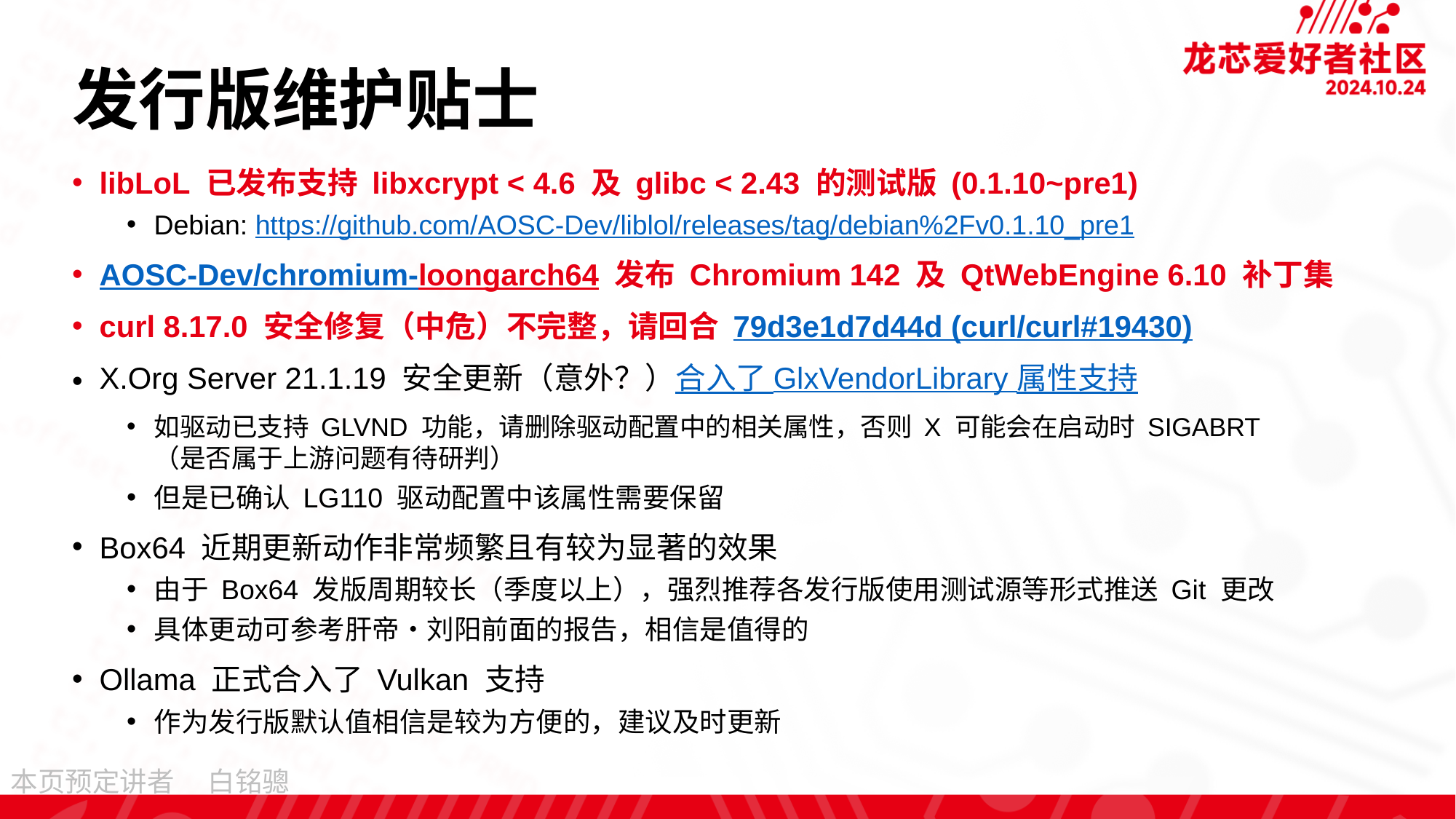

# 发行版维护贴士
libLoL 已发布支持 libxcrypt < 4.6 及 glibc < 2.43 的测试版 (0.1.10~pre1)
Debian: https://github.com/AOSC-Dev/liblol/releases/tag/debian%2Fv0.1.10_pre1
AOSC-Dev/chromium-loongarch64 发布 Chromium 142 及 QtWebEngine 6.10 补丁集
curl 8.17.0 安全修复（中危）不完整，请回合 79d3e1d7d44d (curl/curl#19430)
X.Org Server 21.1.19 安全更新（意外？）合入了 GlxVendorLibrary 属性支持
如驱动已支持 GLVND 功能，请删除驱动配置中的相关属性，否则 X 可能会在启动时 SIGABRT
（是否属于上游问题有待研判）
但是已确认 LG110 驱动配置中该属性需要保留
Box64 近期更新动作非常频繁且有较为显著的效果
由于 Box64 发版周期较长（季度以上），强烈推荐各发行版使用测试源等形式推送 Git 更改
具体更动可参考肝帝・刘阳前面的报告，相信是值得的
Ollama 正式合入了 Vulkan 支持
作为发行版默认值相信是较为方便的，建议及时更新
白铭骢